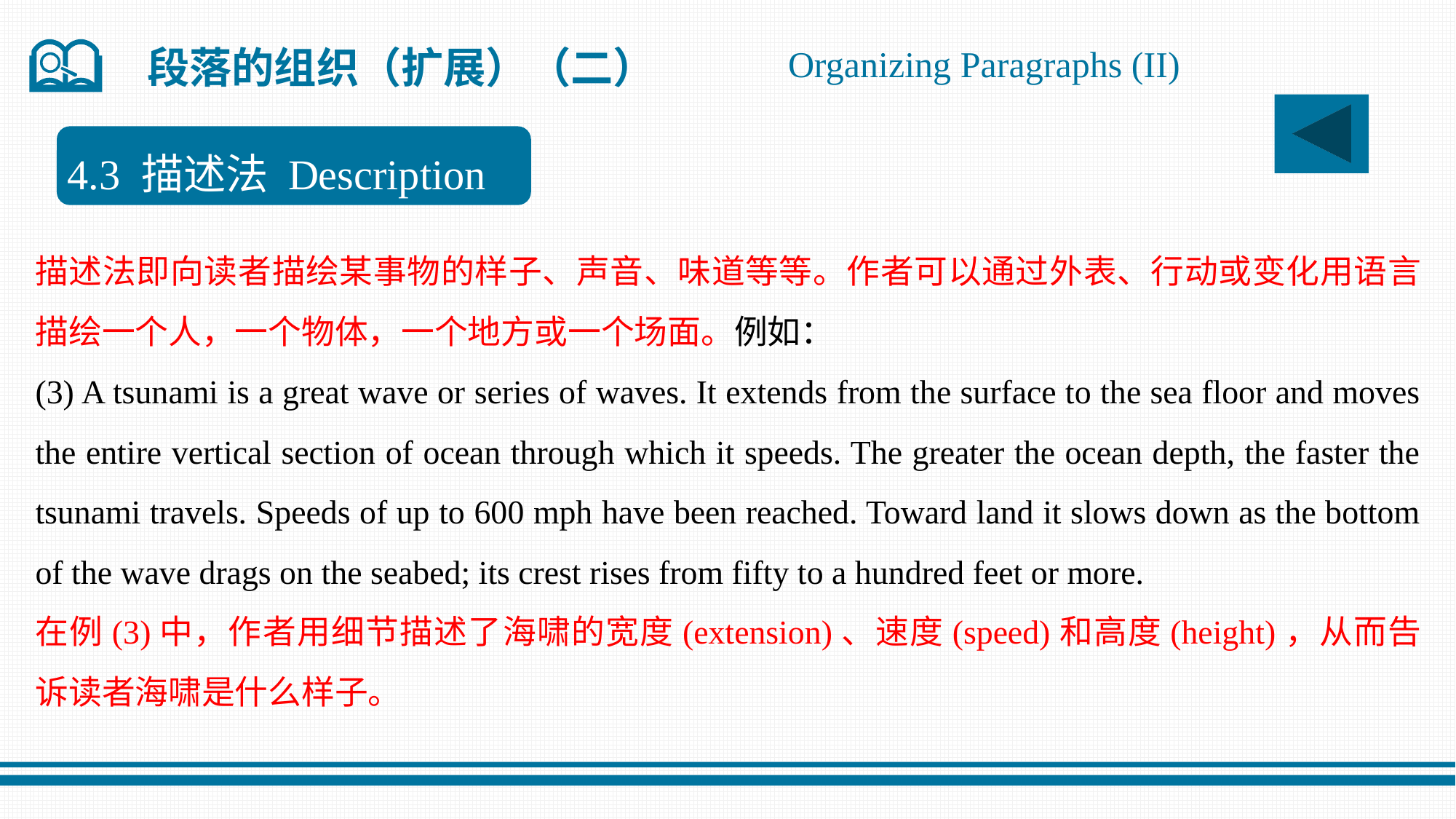

Organizing Paragraphs (II)
段落的组织（扩展）（二）

4.3 描述法 Description

描述法即向读者描绘某事物的样子、声音、味道等等。作者可以通过外表、行动或变化用语言描绘一个人，一个物体，一个地方或一个场面。例如：
(3) A tsunami is a great wave or series of waves. It extends from the surface to the sea floor and moves the entire vertical section of ocean through which it speeds. The greater the ocean depth, the faster the tsunami travels. Speeds of up to 600 mph have been reached. Toward land it slows down as the bottom of the wave drags on the seabed; its crest rises from fifty to a hundred feet or more.
在例(3)中，作者用细节描述了海啸的宽度(extension)、速度(speed)和高度(height)，从而告诉读者海啸是什么样子。